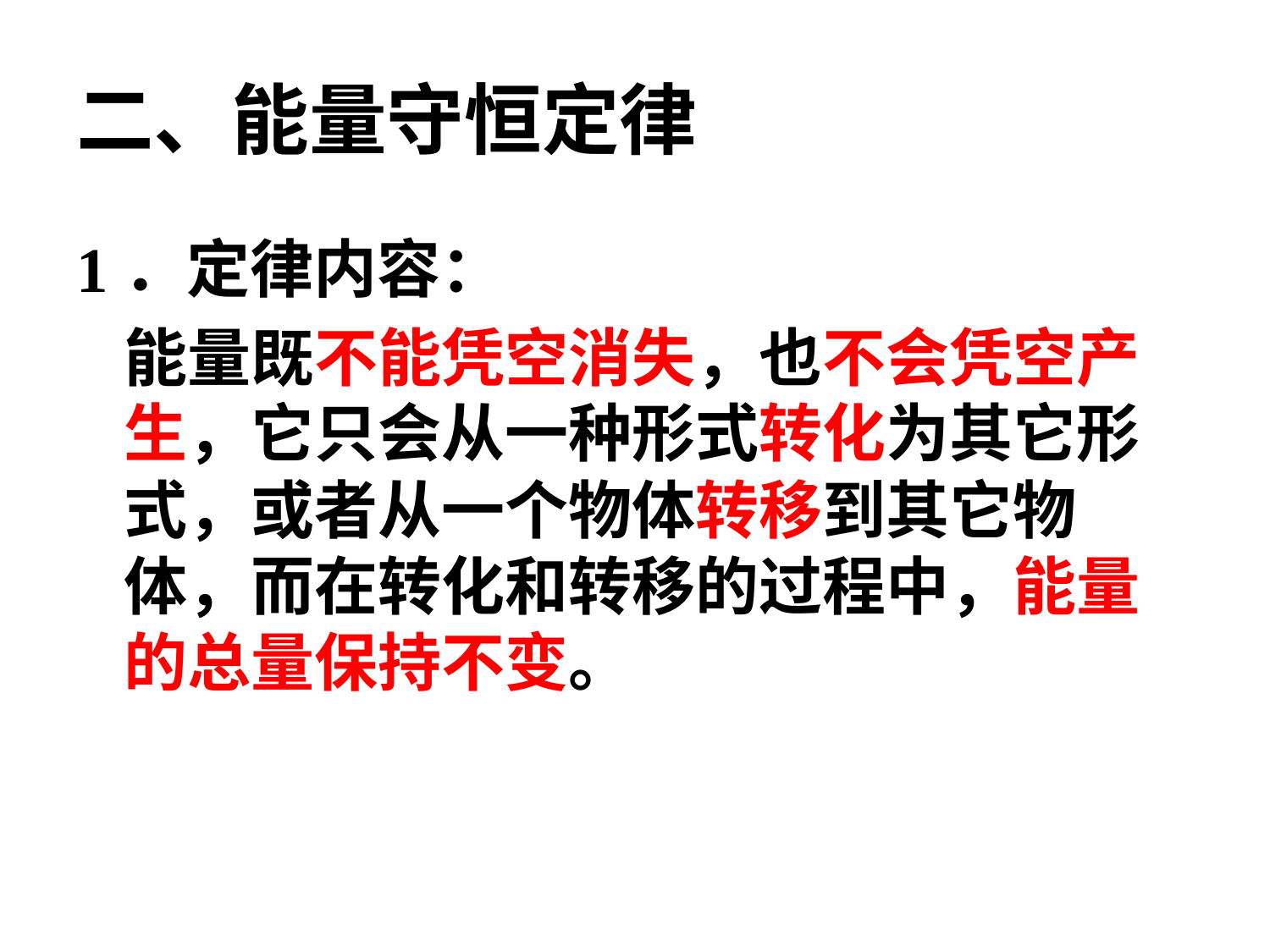

# 二、能量守恒定律
1．定律内容：
能量既不能凭空消失，也不会凭空产生，它只会从一种形式转化为其它形式，或者从一个物体转移到其它物体，而在转化和转移的过程中，能量的总量保持不变。